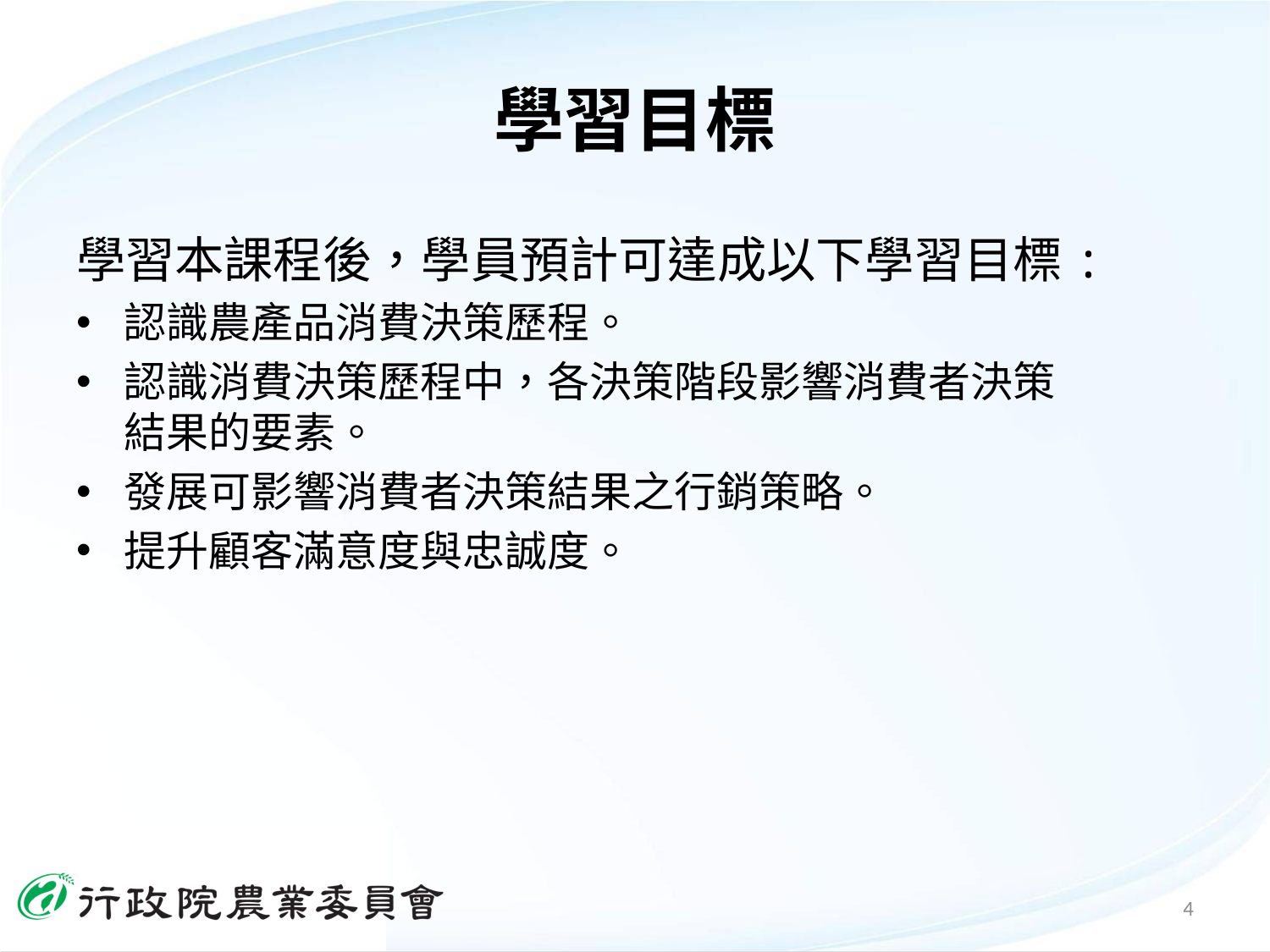

# 學習目標
學習本課程後，學員預計可達成以下學習目標:
認識農產品消費決策歷程。
認識消費決策歷程中，各決策階段影響消費者決策結果的要素。
發展可影響消費者決策結果之行銷策略。
提升顧客滿意度與忠誠度。

4